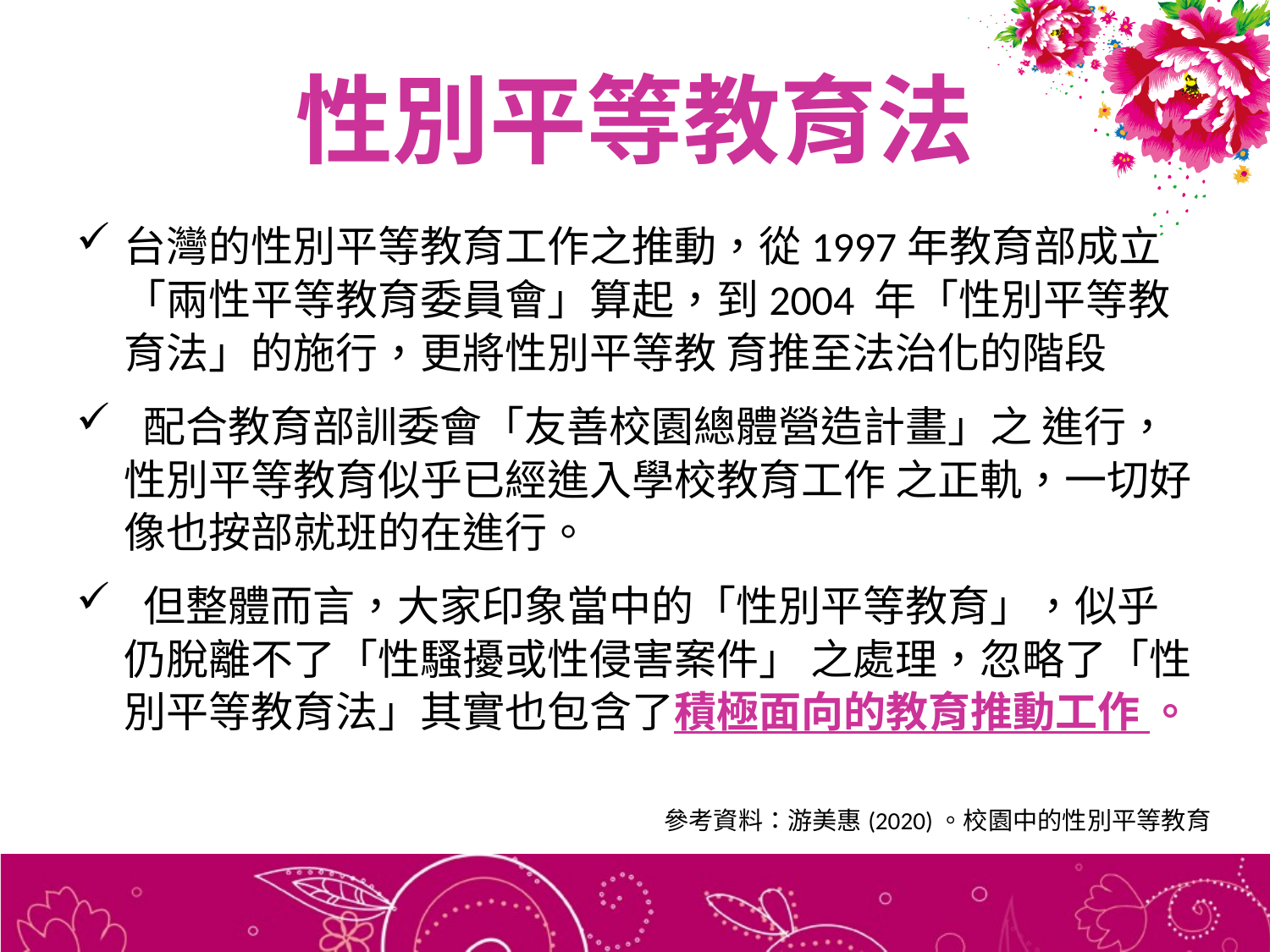

# 性別平等教育法
台灣的性別平等教育工作之推動，從1997年教育部成立「兩性平等教育委員會」算起，到2004 年「性別平等教育法」的施行，更將性別平等教 育推至法治化的階段
 配合教育部訓委會「友善校園總體營造計畫」之 進行，性別平等教育似乎已經進入學校教育工作 之正軌，一切好像也按部就班的在進行。
 但整體而言，大家印象當中的「性別平等教育」，似乎仍脫離不了「性騷擾或性侵害案件」 之處理，忽略了「性別平等教育法」其實也包含了積極面向的教育推動工作 。
參考資料：游美惠(2020)。校園中的性別平等教育